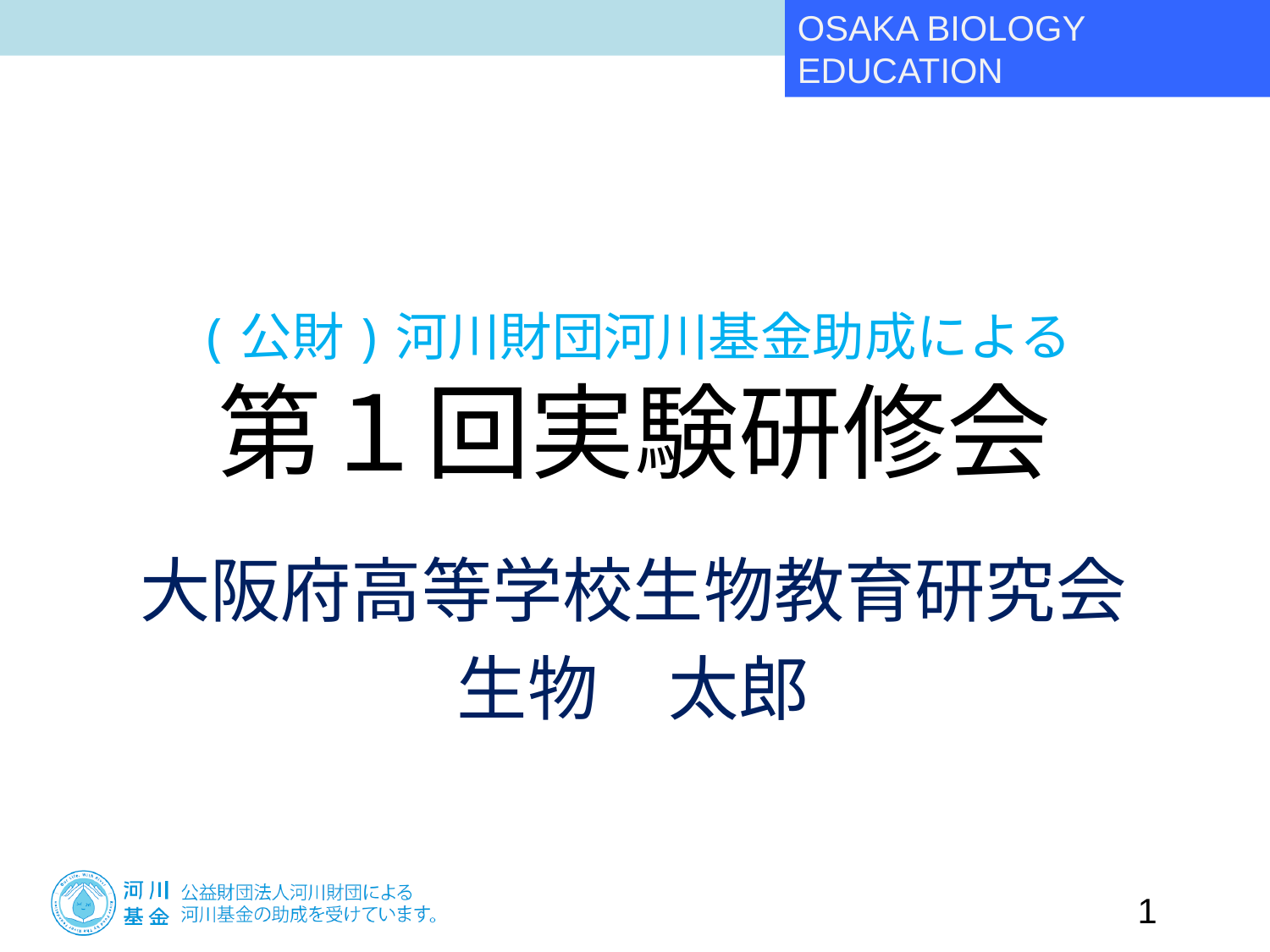

# (公財)河川財団河川基金助成による 第１回実験研修会
大阪府高等学校生物教育研究会
生物　太郎